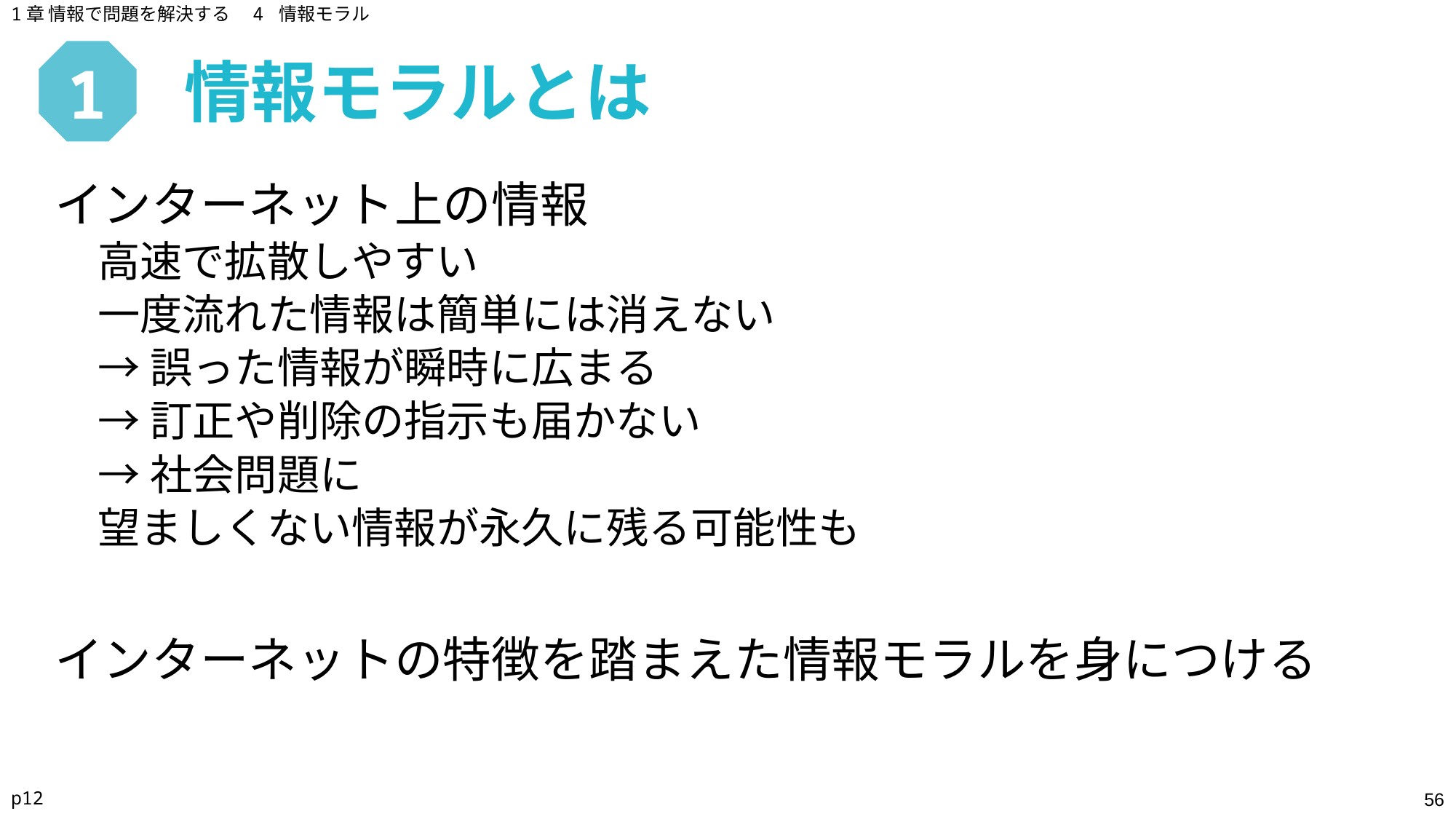

1章 情報で問題を解決する　4 情報モラル

情報モラルとは
# 1
インターネット上の情報
高速で拡散しやすい
一度流れた情報は簡単には消えない
→誤った情報が瞬時に広まる
→訂正や削除の指示も届かない
→社会問題に
望ましくない情報が永久に残る可能性も

インターネットの特徴を踏まえた情報モラルを身につける
p12
56